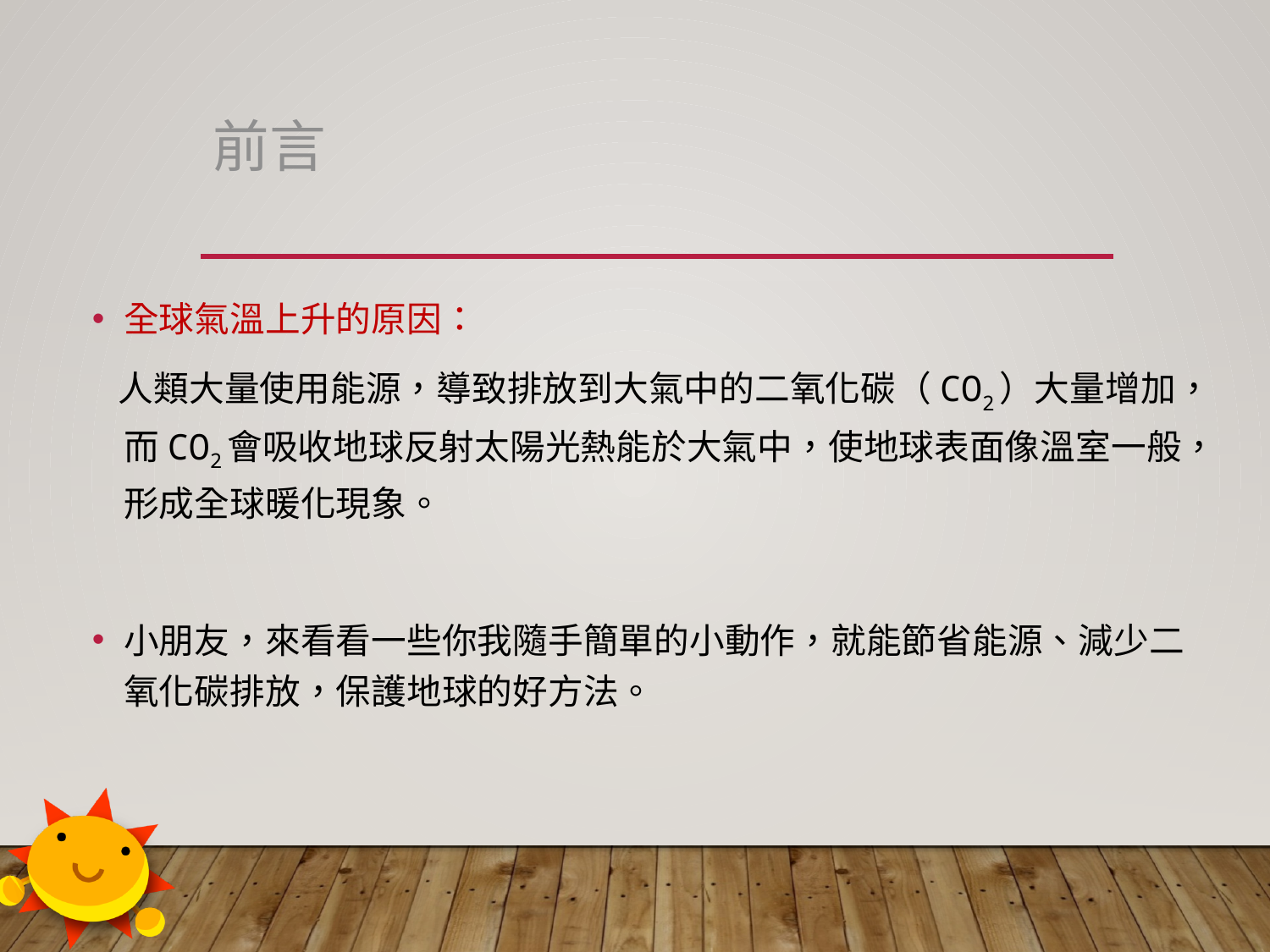

# 前言
全球氣溫上升的原因：
 人類大量使用能源，導致排放到大氣中的二氧化碳（CO2）大量增加，而CO2會吸收地球反射太陽光熱能於大氣中，使地球表面像溫室一般，形成全球暖化現象。

小朋友，來看看一些你我隨手簡單的小動作，就能節省能源、減少二氧化碳排放，保護地球的好方法。